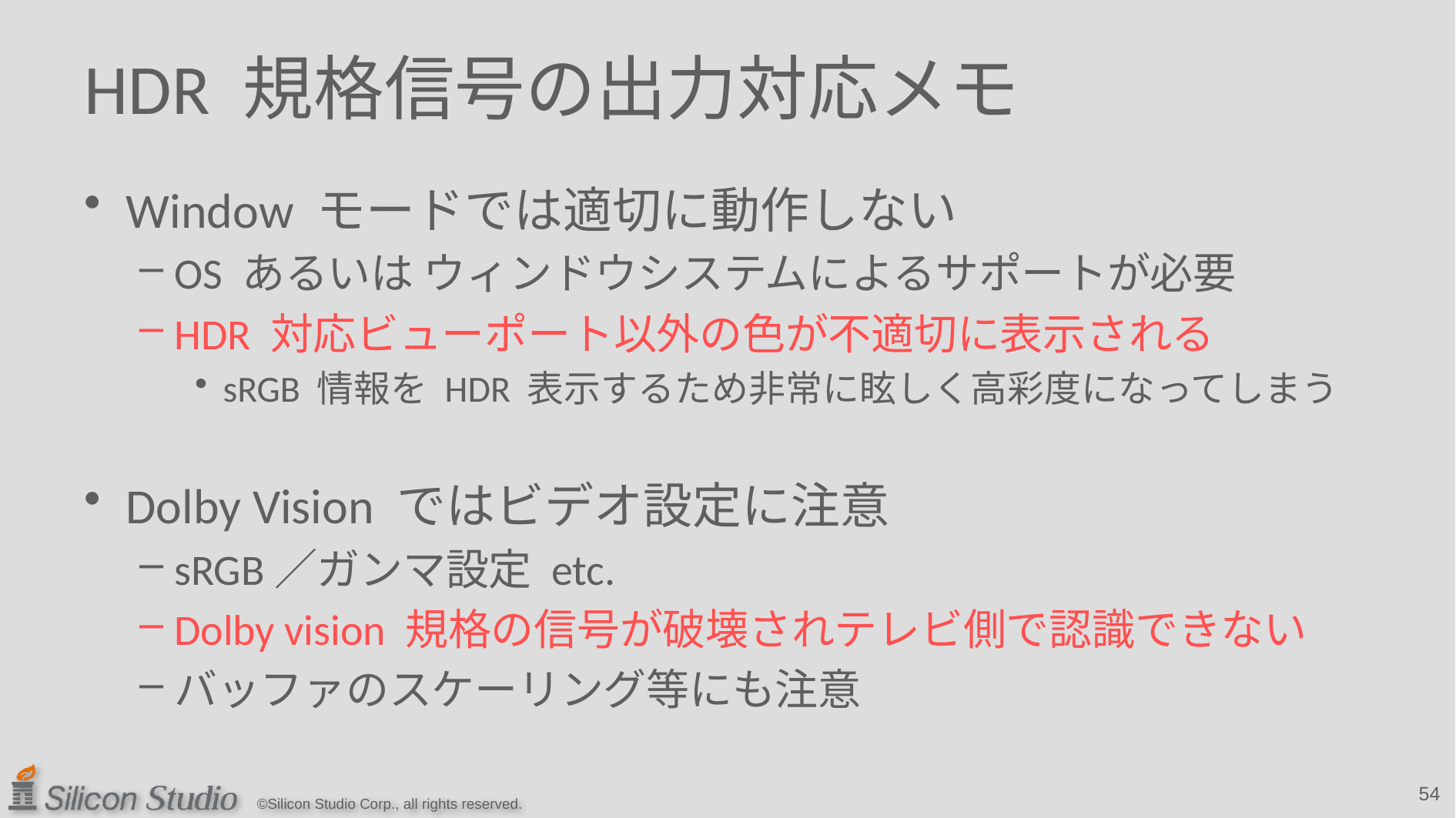

# HDR 規格信号の出力対応メモ
Window モードでは適切に動作しない
OS あるいは ウィンドウシステムによるサポートが必要
HDR 対応ビューポート以外の色が不適切に表示される
sRGB 情報を HDR 表示するため非常に眩しく高彩度になってしまう

Dolby Vision ではビデオ設定に注意
sRGB／ガンマ設定 etc.
Dolby vision 規格の信号が破壊されテレビ側で認識できない
バッファのスケーリング等にも注意
54